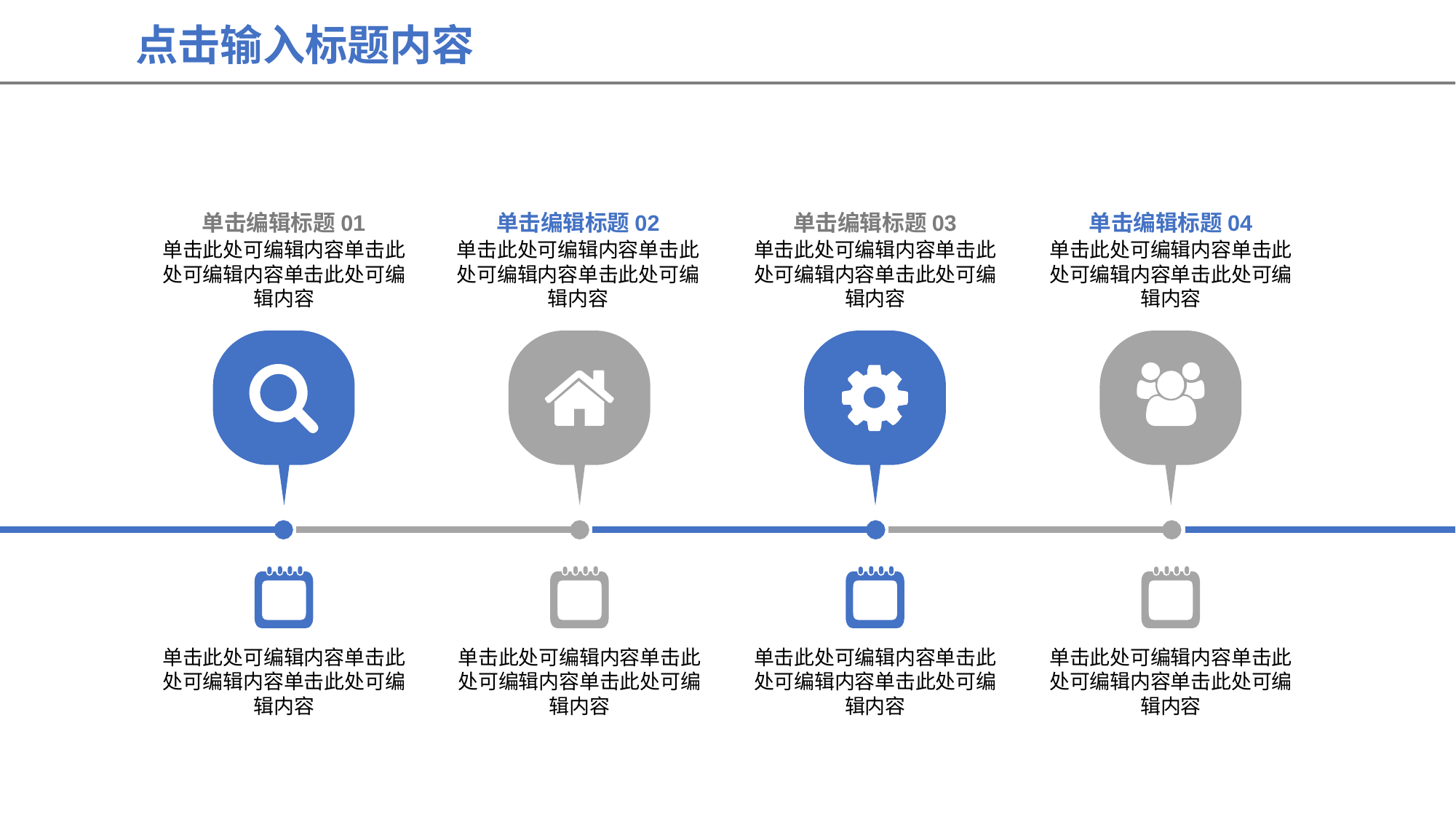

点击输入标题内容
单击编辑标题01
单击此处可编辑内容单击此处可编辑内容单击此处可编辑内容
单击编辑标题02
单击此处可编辑内容单击此处可编辑内容单击此处可编辑内容
单击编辑标题03
单击此处可编辑内容单击此处可编辑内容单击此处可编辑内容
单击编辑标题04
单击此处可编辑内容单击此处可编辑内容单击此处可编辑内容

单击此处可编辑内容单击此处可编辑内容单击此处可编辑内容
单击此处可编辑内容单击此处可编辑内容单击此处可编辑内容
单击此处可编辑内容单击此处可编辑内容单击此处可编辑内容
单击此处可编辑内容单击此处可编辑内容单击此处可编辑内容